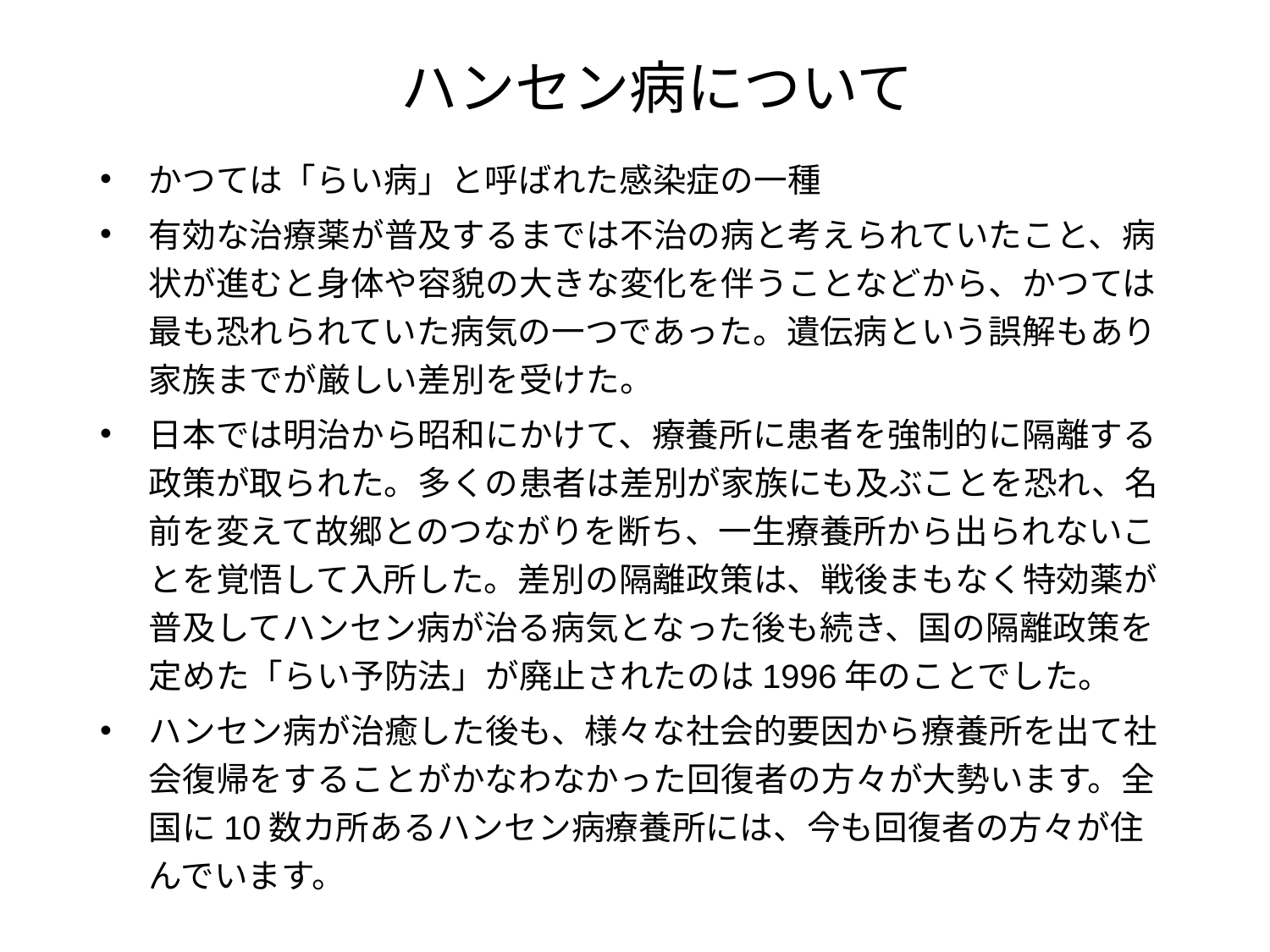

# ハンセン病について
かつては「らい病」と呼ばれた感染症の一種
有効な治療薬が普及するまでは不治の病と考えられていたこと、病状が進むと身体や容貌の大きな変化を伴うことなどから、かつては最も恐れられていた病気の一つであった。遺伝病という誤解もあり家族までが厳しい差別を受けた。
日本では明治から昭和にかけて、療養所に患者を強制的に隔離する政策が取られた。多くの患者は差別が家族にも及ぶことを恐れ、名前を変えて故郷とのつながりを断ち、一生療養所から出られないことを覚悟して入所した。差別の隔離政策は、戦後まもなく特効薬が普及してハンセン病が治る病気となった後も続き、国の隔離政策を定めた「らい予防法」が廃止されたのは1996年のことでした。
ハンセン病が治癒した後も、様々な社会的要因から療養所を出て社会復帰をすることがかなわなかった回復者の方々が大勢います。全国に10数カ所あるハンセン病療養所には、今も回復者の方々が住んでいます。